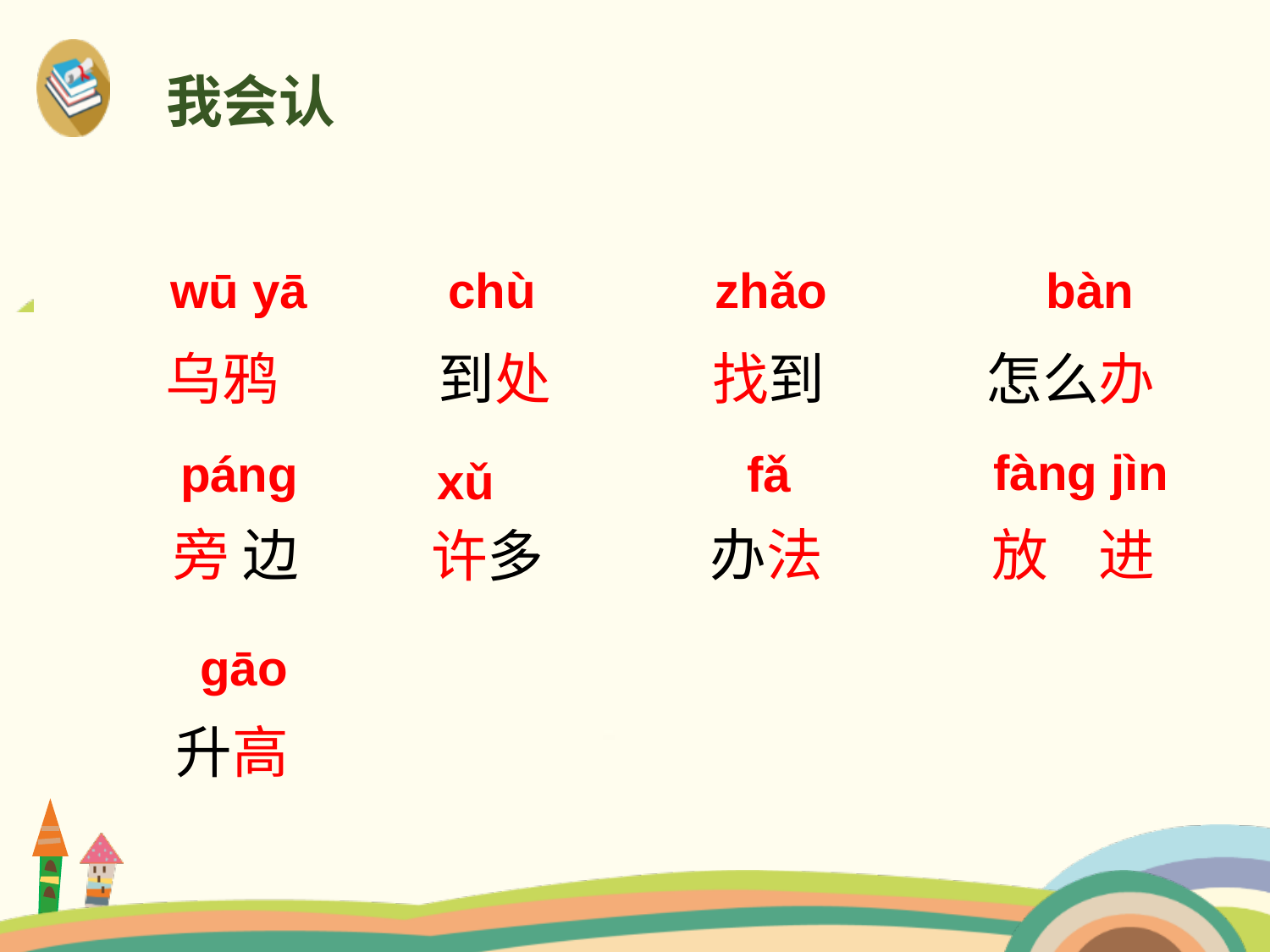

我会认
chù
bàn
wū yā
zhǎo
乌鸦
到处
找到
怎么办
fàng jìn
fǎ
páng
xǔ
办法
旁 边
放    进
许多
gāo
升高